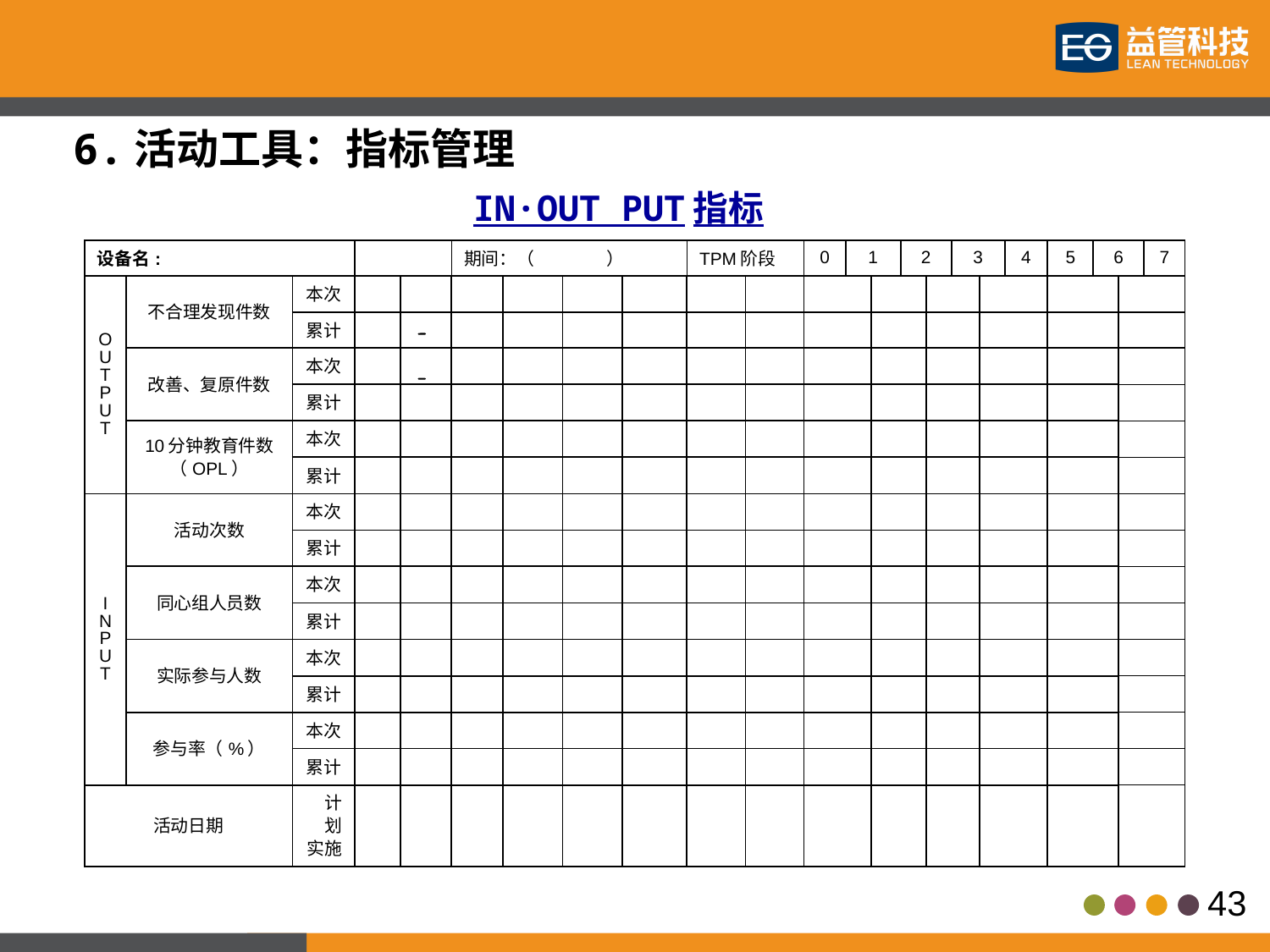

6.活动工具：指标管理
IN·OUT PUT指标
| 设备名: |  |  |  |  | 期间：（ ） |  |  |  | TPM阶段 |  | 0 | 1 |  | 2 |  | 3 |  | 4 | 5 | 6 |  | 7 |
| --- | --- | --- | --- | --- | --- | --- | --- | --- | --- | --- | --- | --- | --- | --- | --- | --- | --- | --- | --- | --- | --- | --- |
| O U T P U T | 不合理发现件数 | 本次 |  |  |  |  |  |  |  |  |  |  |  |  |  |  |  |  |  |  |  |  |
|  |  | 累计 |  |  |  |  |  |  |  |  |  |  |  |  |  |  |  |  |  |  |  |  |
|  | 改善、复原件数 | 本次 |  |  |  |  |  |  |  |  |  |  |  |  |  |  |  |  |  |  |  |  |
|  |  | 累计 |  |  |  |  |  |  |  |  |  |  |  |  |  |  |  |  |  |  |  |  |
|  | 10分钟教育件数 （OPL） | 本次 |  |  |  |  |  |  |  |  |  |  |  |  |  |  |  |  |  |  |  |  |
|  |  | 累计 |  |  |  |  |  |  |  |  |  |  |  |  |  |  |  |  |  |  |  |  |
| I N P U T | 活动次数 | 本次 |  |  |  |  |  |  |  |  |  |  |  |  |  |  |  |  |  |  |  |  |
|  |  | 累计 |  |  |  |  |  |  |  |  |  |  |  |  |  |  |  |  |  |  |  |  |
|  | 同心组人员数 | 本次 |  |  |  |  |  |  |  |  |  |  |  |  |  |  |  |  |  |  |  |  |
|  |  | 累计 |  |  |  |  |  |  |  |  |  |  |  |  |  |  |  |  |  |  |  |  |
|  | 实际参与人数 | 本次 |  |  |  |  |  |  |  |  |  |  |  |  |  |  |  |  |  |  |  |  |
|  |  | 累计 |  |  |  |  |  |  |  |  |  |  |  |  |  |  |  |  |  |  |  |  |
|  | 参与率（%） | 本次 |  |  |  |  |  |  |  |  |  |  |  |  |  |  |  |  |  |  |  |  |
|  |  | 累计 |  |  |  |  |  |  |  |  |  |  |  |  |  |  |  |  |  |  |  |  |
| 活动日期 |  | 计划 实施 |  |  |  |  |  |  |  |  |  |  |  |  |  |  |  |  |  |  |  |  |